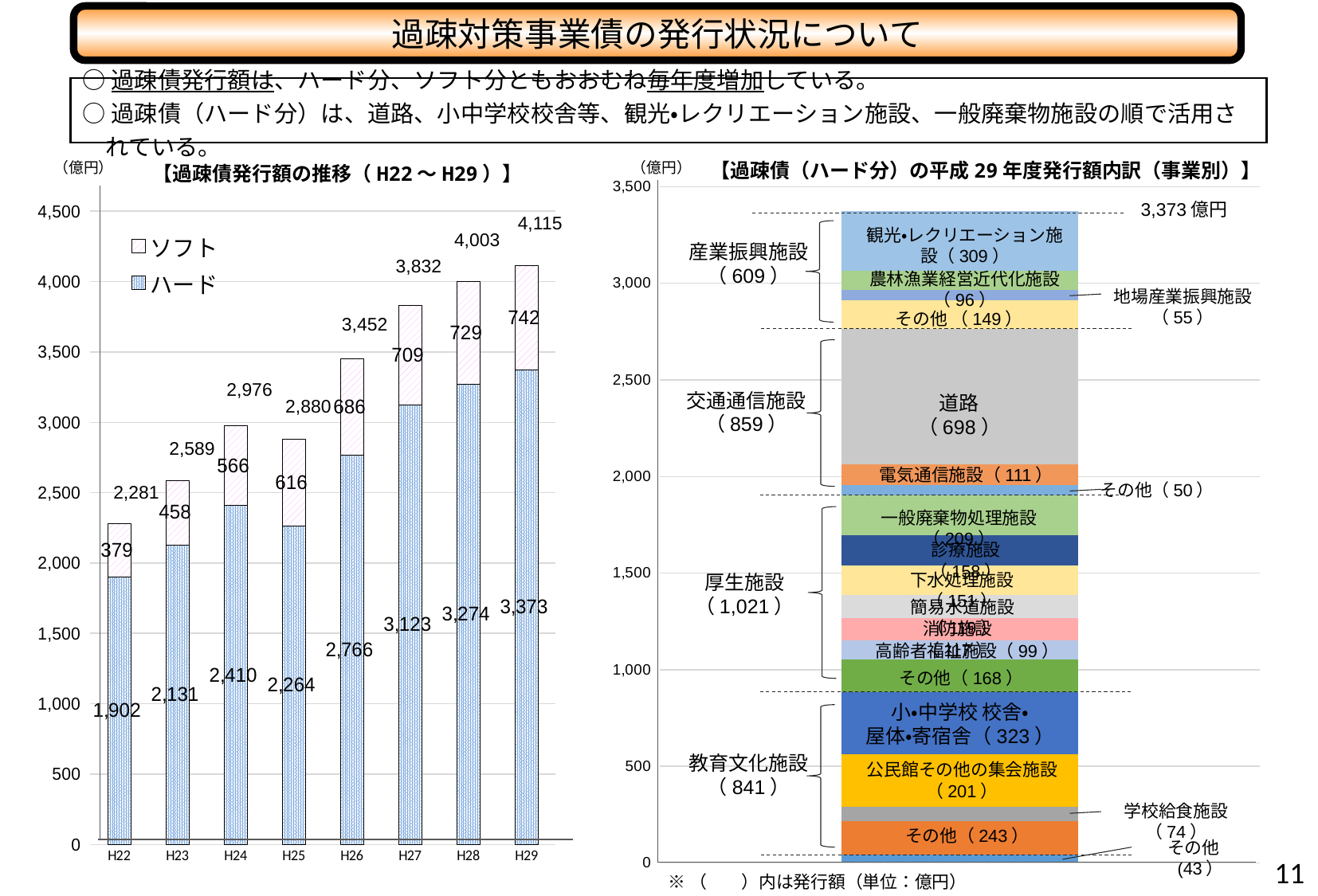

過疎対策事業債の発行状況について
○過疎債発行額は、ハード分、ソフト分ともおおむね毎年度増加している。
○過疎債（ハード分）は、道路、小中学校校舎等、観光・レクリエーション施設、一般廃棄物施設の順で活用されている。

【過疎債（ハード分）の平成29年度発行額内訳（事業別）】
（億円）
（億円）
【過疎債発行額の推移（H22～H29）】

### Chart

| Category | その他 | その他（教育文化施設） | 学校給食施設 | 公民館その他の集会施設 | 小・中学校校舎・屋体・寄宿舎 | その他（厚生施設） | 高齢者福祉施設 | 消防施設 | 簡易水道施設 | 下水処理施設 | 診療施設 | 一般廃棄物処理施設 | その他（交通通信施設） | 電気通信施設 | 道路 | その他（産業振興施設） | 地場産業振興施設 | 農林漁業経営近代化施設 | 観光・レクリエーション施設 |
|---|---|---|---|---|---|---|---|---|---|---|---|---|---|---|---|---|---|---|---|

### Chart

| Category | ハード | ソフト |
|---|---|---|
| H22 | 1902.0 | 379.0 |
| H23 | 2131.0 | 458.0 |
| H24 | 2410.0 | 566.0 |
| H25 | 2264.0 | 616.0 |
| H26 | 2766.0 | 686.0 |
| H27 | 3123.0 | 709.0 |
| H28 | 3274.0 | 729.0 |
| H29 | 3373.0 | 742.0 |
3,373億円
4,115
観光・レクリエーション施設（309）

4,003
産業振興施設
（609）
3,832
農林漁業経営近代化施設（96）
中間的整理資料より
地場産業振興施設（55）
その他 （149）
3,452

2,976
交通通信施設
（859）
道路（698）
2,880
2,589
電気通信施設（111）
その他（50）
2,281
一般廃棄物処理施設（209）

【備忘メモ】
教育文化施設、小中学校校舎屋体寄宿舎で「＋１」の端数調整
診療施設（158）
下水処理施設（151）
厚生施設
（1,021）
簡易水道施設（119）
消防施設（117）
高齢者福祉施設（99）
その他（168）
小・中学校 校舎・
屋体・寄宿舎（323）

教育文化施設
（841）
公民館その他の集会施設
（201）
学校給食施設（74）
その他（243）
その他(43）
11
※（　　）内は発行額（単位：億円）